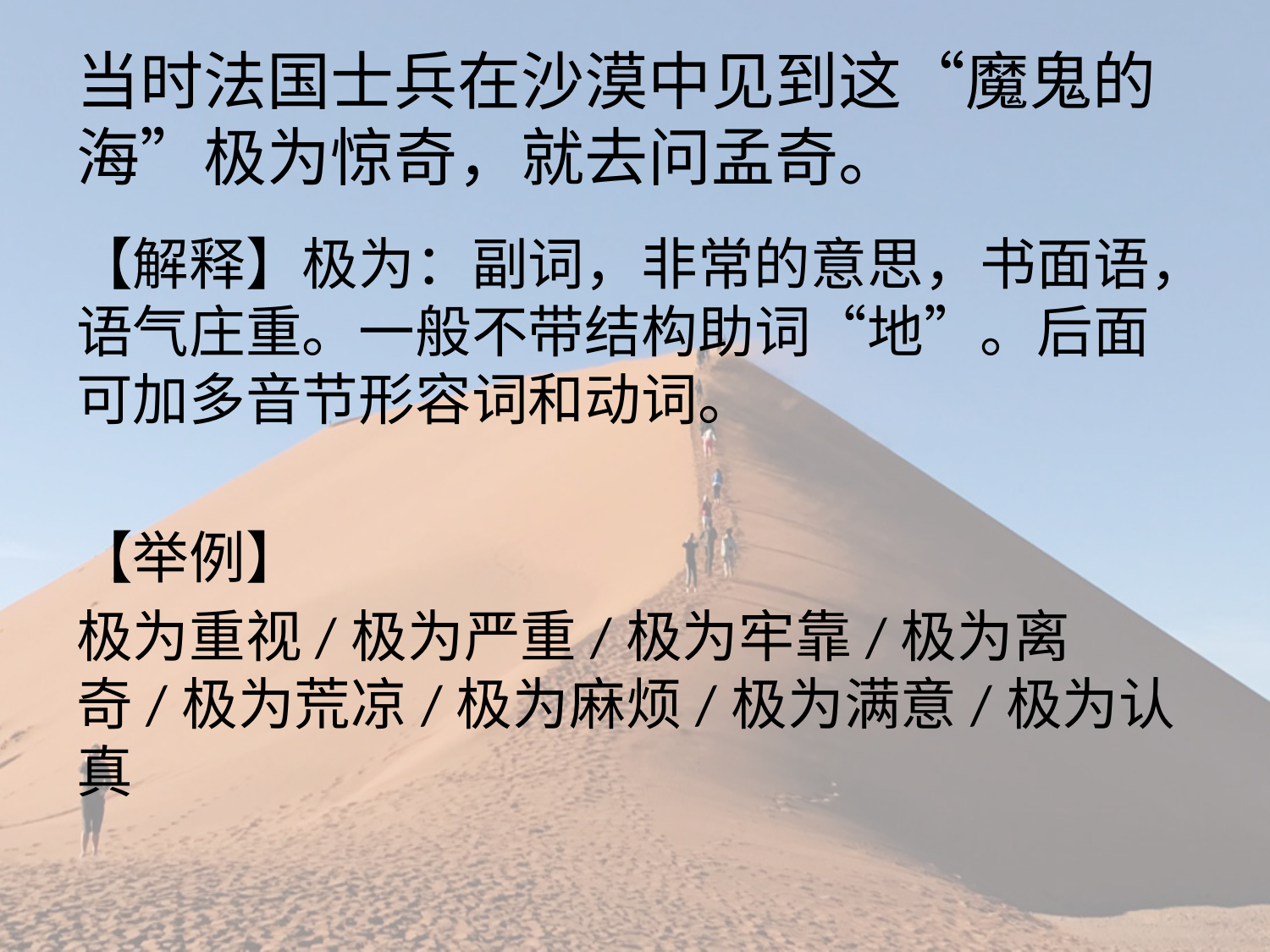

# 当时法国士兵在沙漠中见到这“魔鬼的海”极为惊奇，就去问孟奇。
【解释】极为：副词，非常的意思，书面语，语气庄重。一般不带结构助词“地”。后面可加多音节形容词和动词。

【举例】
极为重视/极为严重/极为牢靠/极为离奇/极为荒凉/极为麻烦/极为满意/极为认真